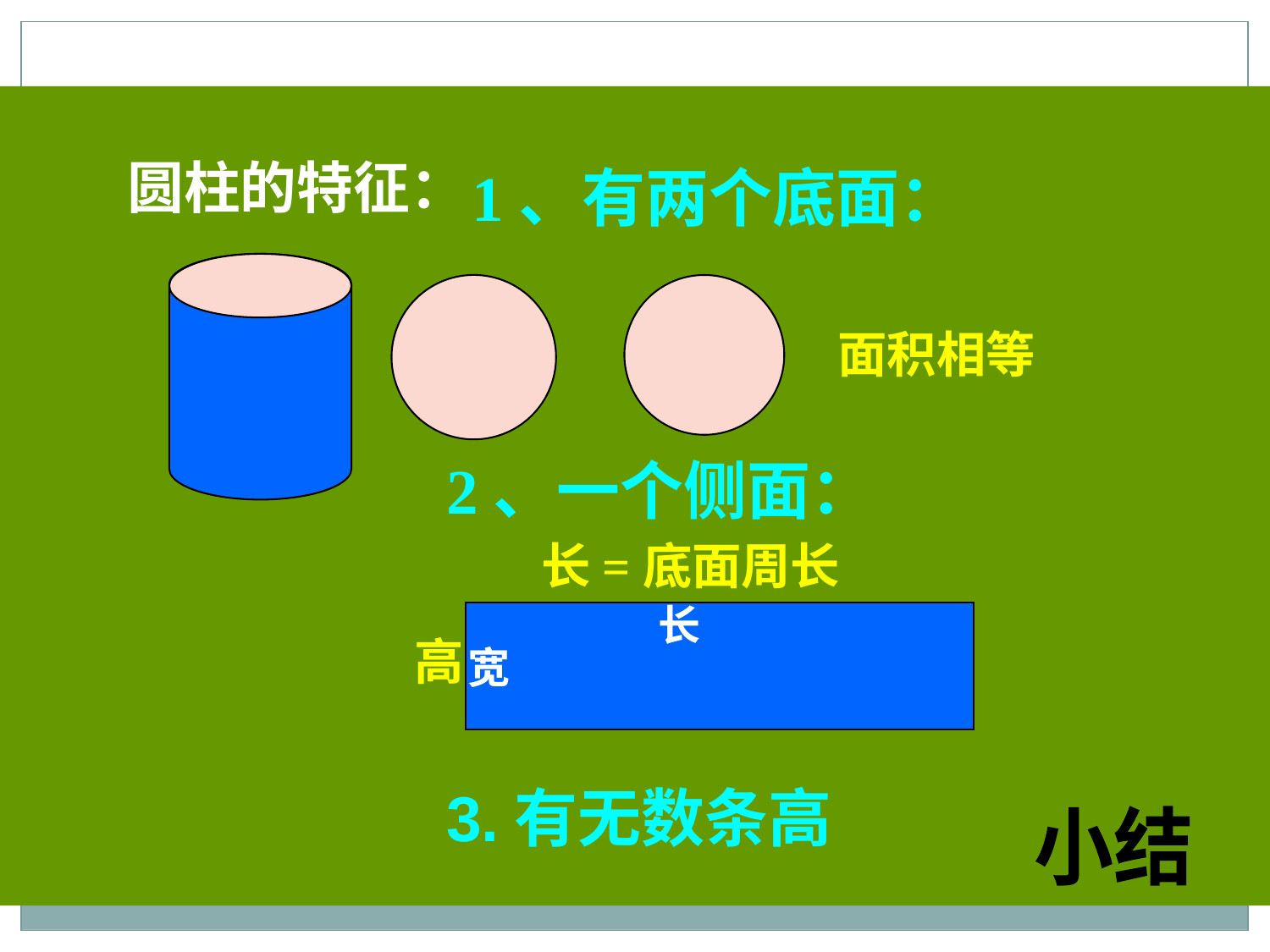

圆柱的特征：
1、有两个底面：

面积相等
2、一个侧面：
长=底面周长
长

高
宽
3.有无数条高
小结